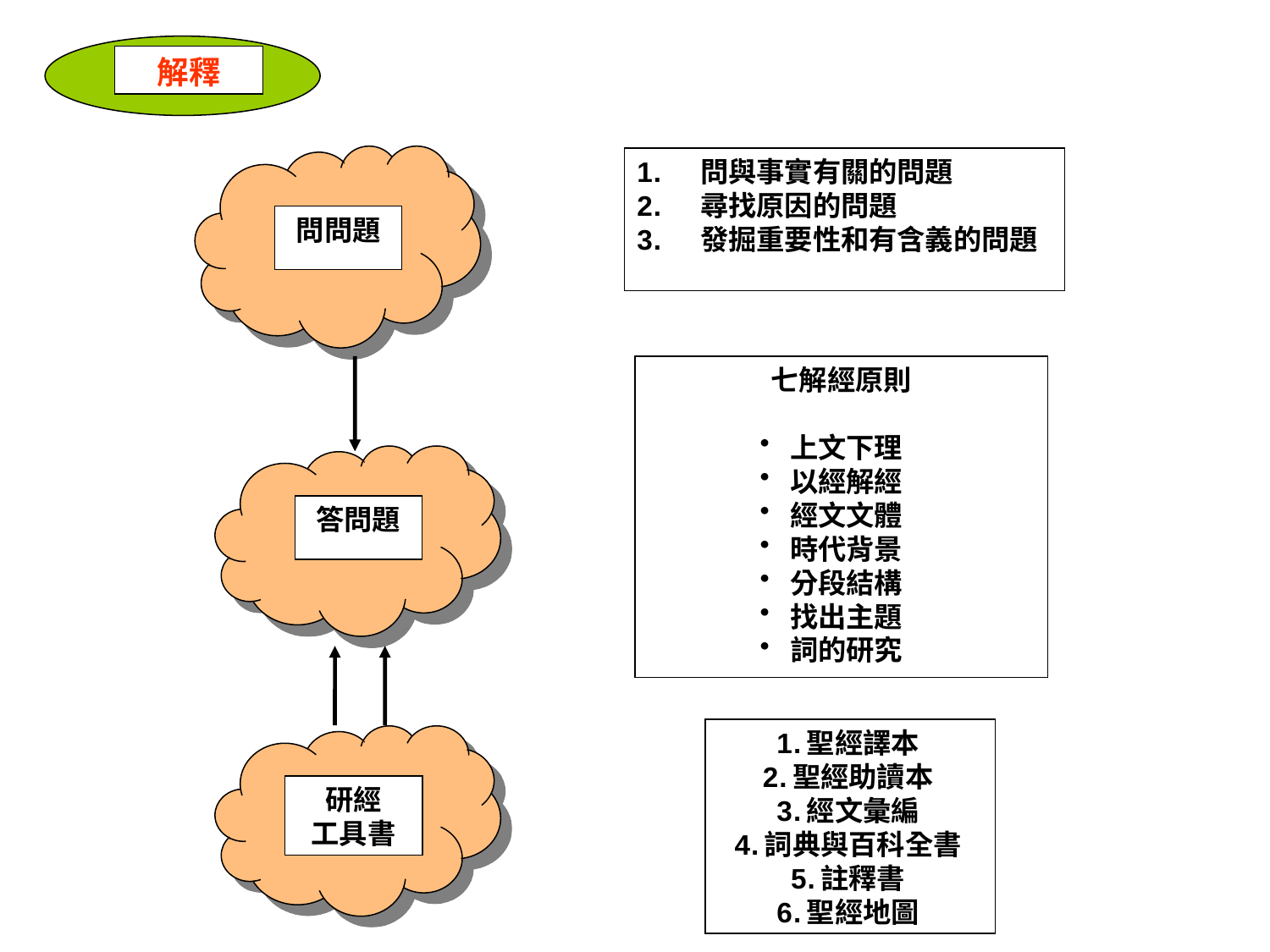

解釋

問與事實有關的問題
尋找原因的問題
發掘重要性和有含義的問題
問問題

七解經原則

上文下理
以經解經
經文文體
時代背景
分段結構
找出主題
詞的研究

答問題

聖經譯本
聖經助讀本
經文彙編
詞典與百科全書
註釋書
聖經地圖

研經
工具書